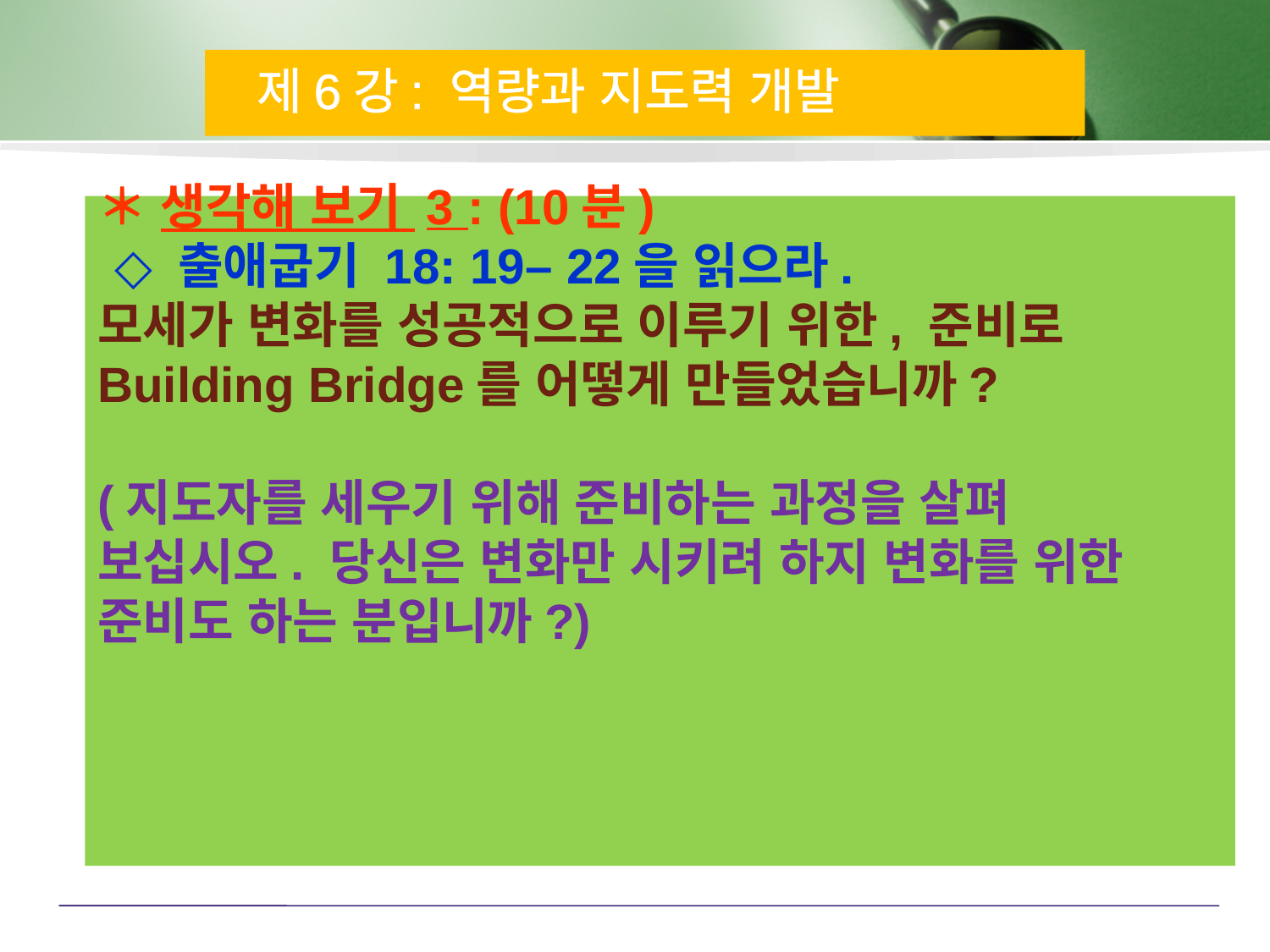

제6강: 역량과 지도력 개발
＊ 생각해 보기 3 : (10분)
 ◇ 출애굽기 18: 19– 22을 읽으라.
모세가 변화를 성공적으로 이루기 위한, 준비로 Building Bridge를 어떻게 만들었습니까?
(지도자를 세우기 위해 준비하는 과정을 살펴
보십시오. 당신은 변화만 시키려 하지 변화를 위한 준비도 하는 분입니까?)